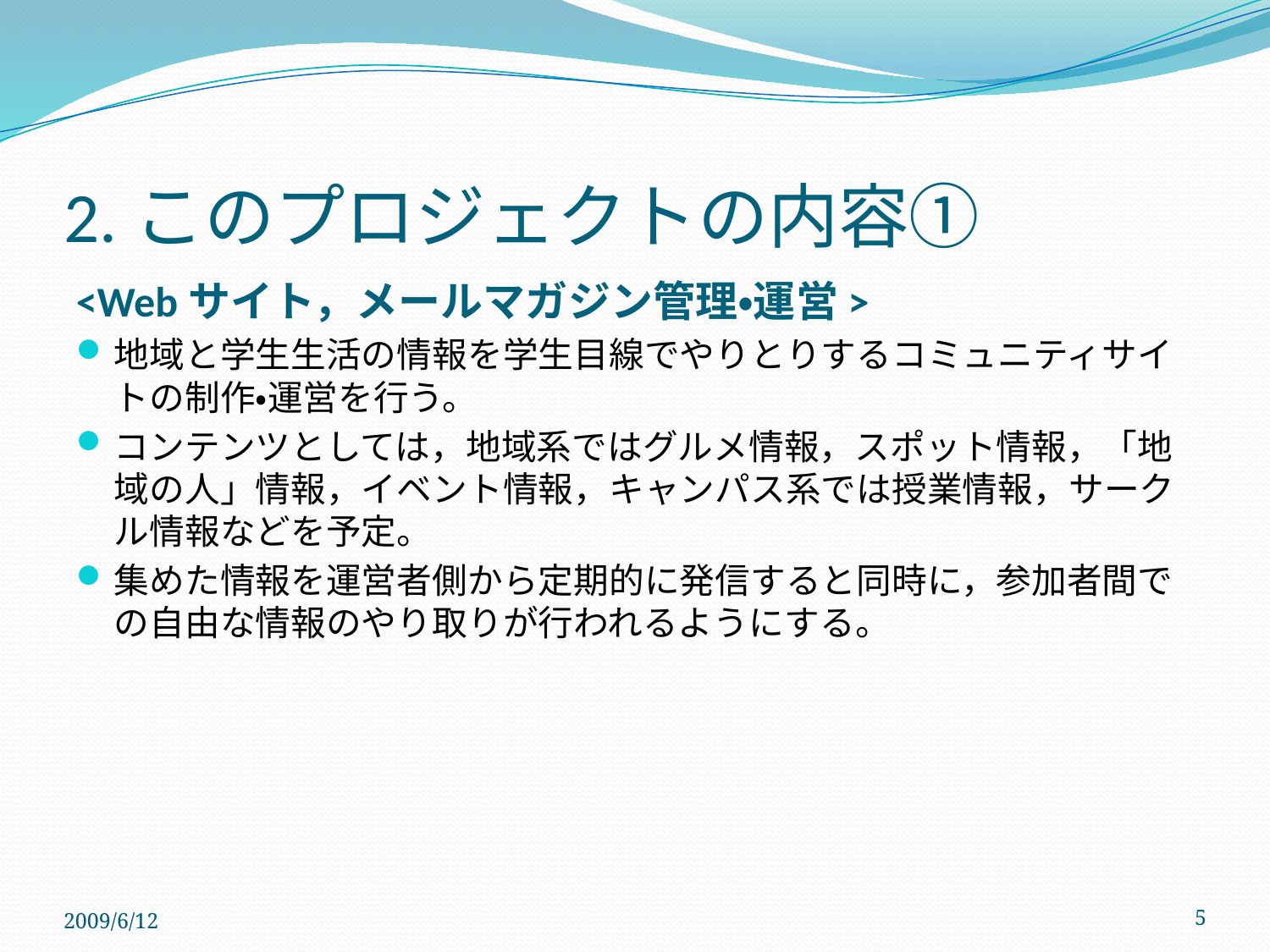

# 2.このプロジェクトの内容①
<Webサイト，メールマガジン管理・運営>
地域と学生生活の情報を学生目線でやりとりするコミュニティサイトの制作・運営を行う。
コンテンツとしては，地域系ではグルメ情報，スポット情報，「地域の人」情報，イベント情報，キャンパス系では授業情報，サークル情報などを予定。
集めた情報を運営者側から定期的に発信すると同時に，参加者間での自由な情報のやり取りが行われるようにする。
2009/6/12
5